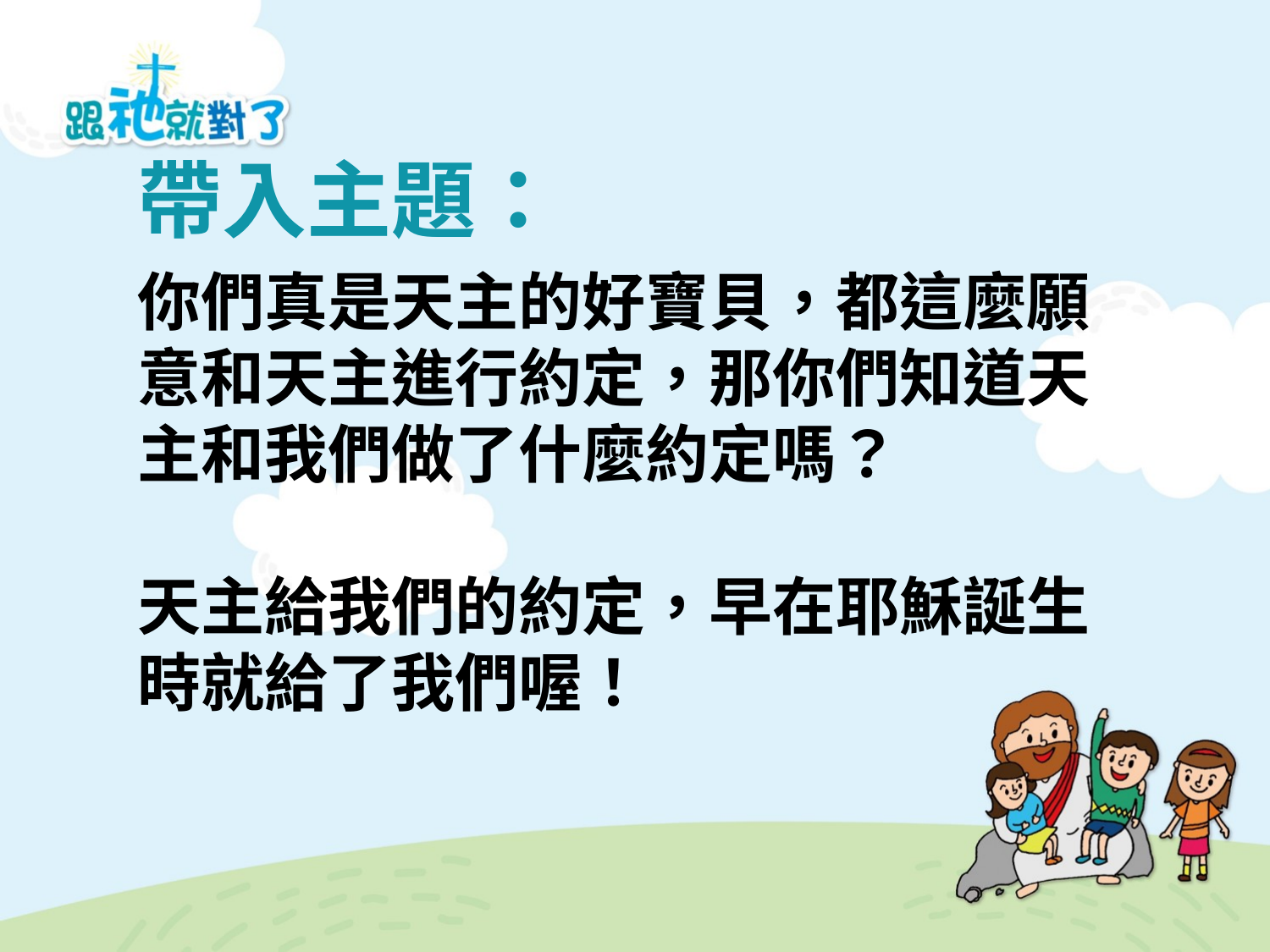

帶入主題：
你們真是天主的好寶貝，都這麼願意和天主進行約定，那你們知道天主和我們做了什麼約定嗎？

天主給我們的約定，早在耶穌誕生時就給了我們喔！